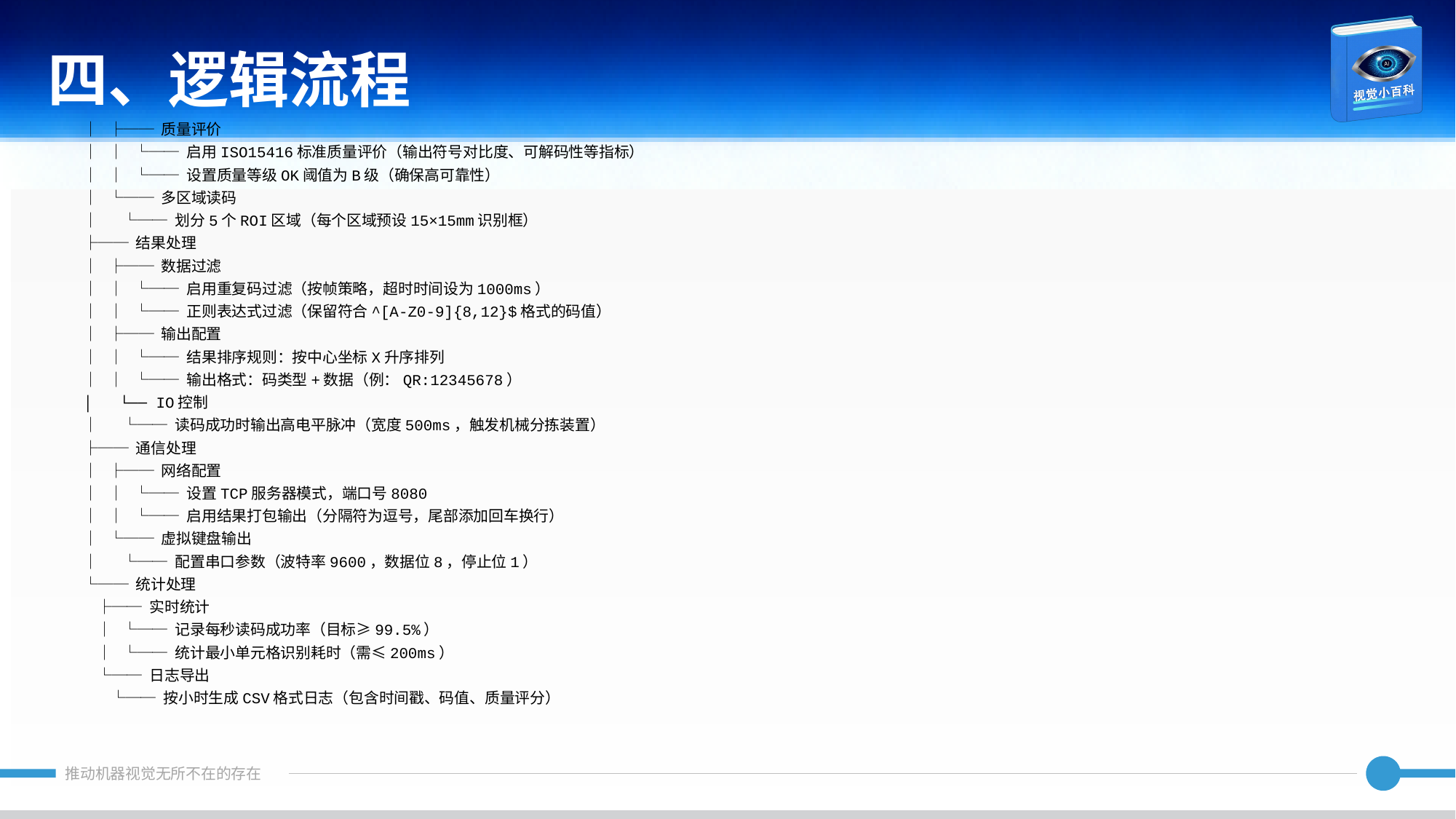

四、逻辑流程

│   ├── 质量评价
│   │   └── 启用ISO15416标准质量评价（输出符号对比度、可解码性等指标）
│   │   └── 设置质量等级OK阈值为B级（确保高可靠性）
│   └── 多区域读码
│       └── 划分5个ROI区域（每个区域预设15×15mm识别框）
├── 结果处理
│   ├── 数据过滤
│   │   └── 启用重复码过滤（按帧策略，超时时间设为1000ms）
│   │   └── 正则表达式过滤（保留符合^[A-Z0-9]{8,12}$格式的码值）
│   ├── 输出配置
│   │   └── 结果排序规则：按中心坐标X升序排列
│   │   └── 输出格式：码类型+数据（例：QR:12345678）
│   └── IO控制
│       └── 读码成功时输出高电平脉冲（宽度500ms，触发机械分拣装置）
├── 通信处理
│   ├── 网络配置
│   │   └── 设置TCP服务器模式，端口号8080
│   │   └── 启用结果打包输出（分隔符为逗号，尾部添加回车换行）
│   └── 虚拟键盘输出
│       └── 配置串口参数（波特率9600，数据位8，停止位1）
└── 统计处理
    ├── 实时统计
    │   └── 记录每秒读码成功率（目标≥99.5%）
    │   └── 统计最小单元格识别耗时（需≤200ms）
    └── 日志导出
        └── 按小时生成CSV格式日志（包含时间戳、码值、质量评分）
9